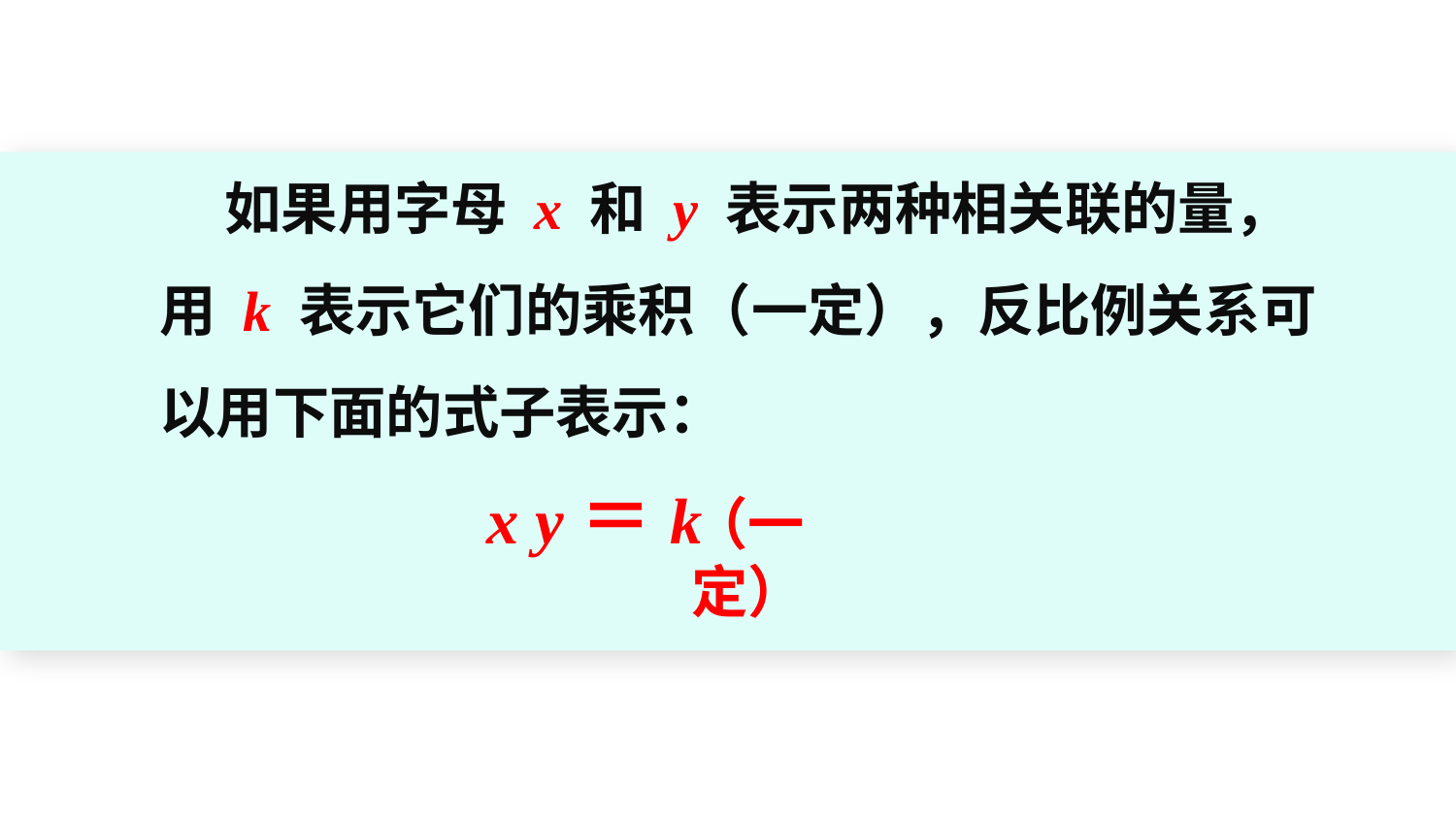

如果用字母 x 和 y 表示两种相关联的量，用 k 表示它们的乘积（一定），反比例关系可以用下面的式子表示：
x y＝k
（一定）